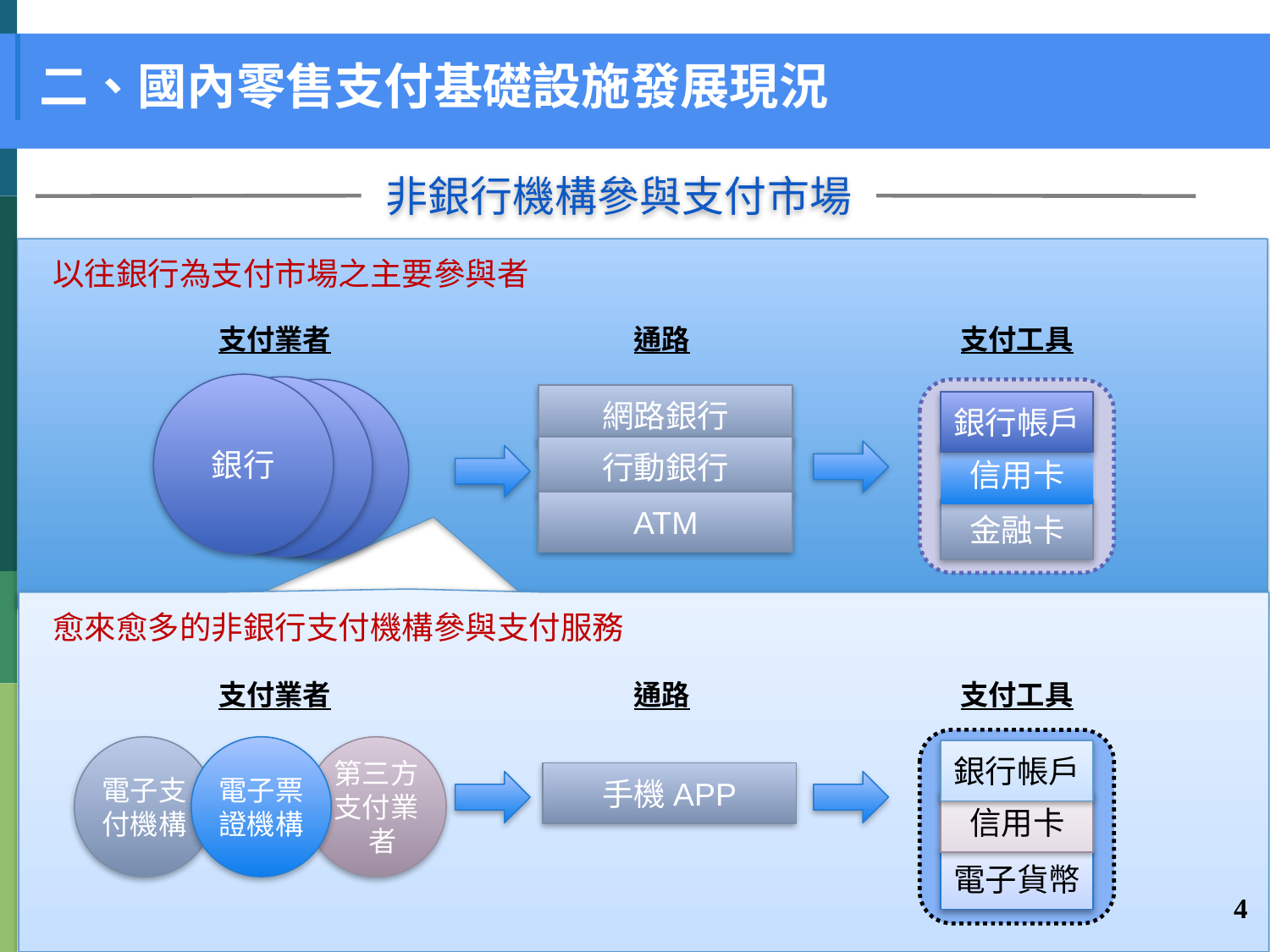

# 二、國內零售支付基礎設施發展現況
非銀行機構參與支付市場

以往銀行為支付市場之主要參與者
支付業者
通路
支付工具
銀行
銀行

銀行
網路銀行
銀行帳戶
行動銀行

信用卡

ATM
金融卡

愈來愈多的非銀行支付機構參與支付服務
支付業者
通路
支付工具

電子支付機構
電子票證機構
第三方
支付業者
銀行帳戶
手機APP

信用卡
電子貨幣
4